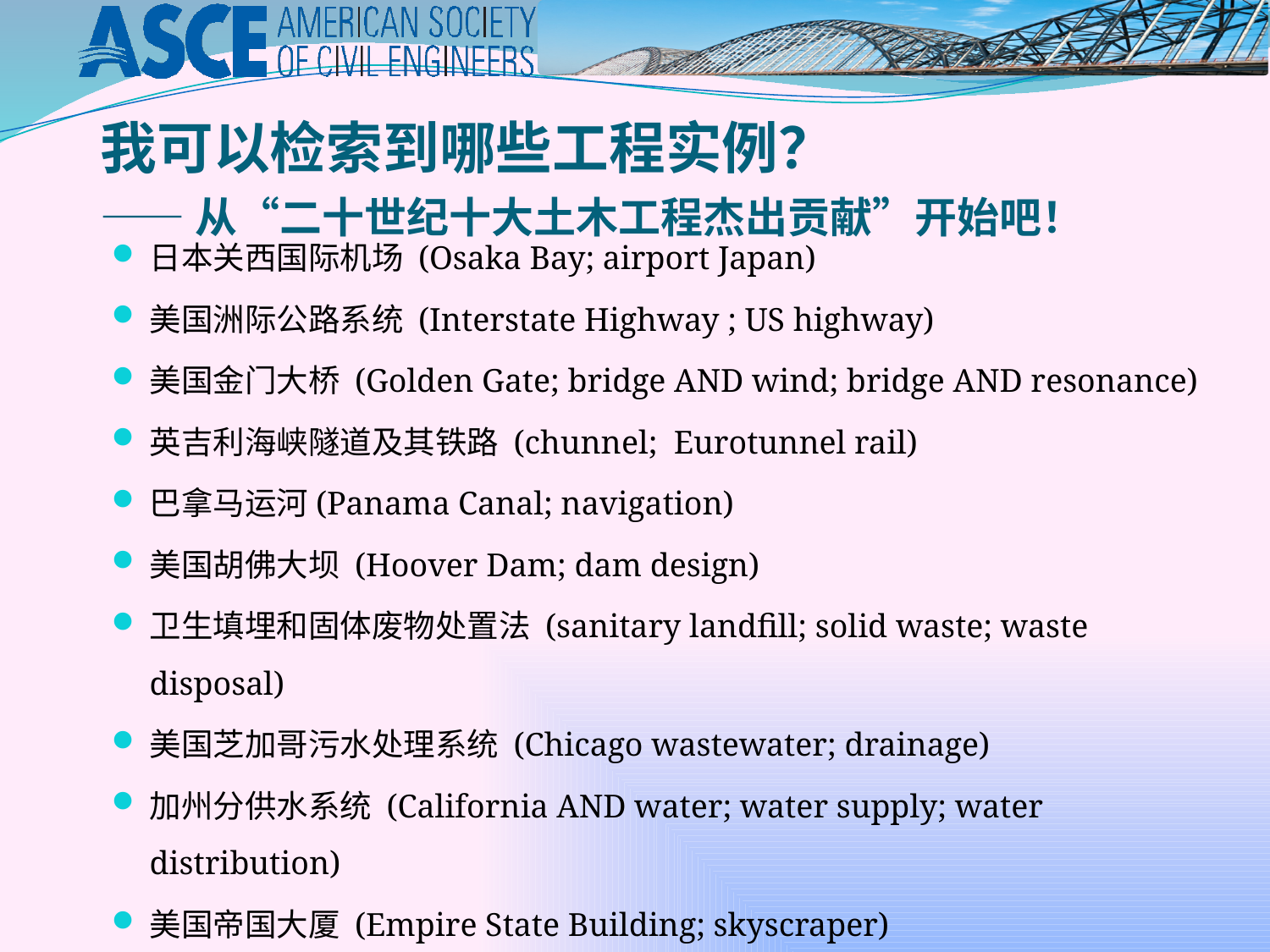

我可以检索到哪些工程实例？
——从“二十世纪十大土木工程杰出贡献”开始吧！

日本关西国际机场 (Osaka Bay; airport Japan)
美国洲际公路系统 (Interstate Highway ; US highway)
美国金门大桥 (Golden Gate; bridge AND wind; bridge AND resonance)
英吉利海峡隧道及其铁路 (chunnel;  Eurotunnel rail)
巴拿马运河(Panama Canal; navigation)
美国胡佛大坝 (Hoover Dam; dam design)
卫生填埋和固体废物处置法 (sanitary landfill; solid waste; waste disposal)
美国芝加哥污水处理系统 (Chicago wastewater; drainage)
加州分供水系统 (California AND water; water supply; water distribution)
美国帝国大厦 (Empire State Building; skyscraper)
更多典范的建筑实例可至ASCE学会网站查看http://www.asce.org/landmarks